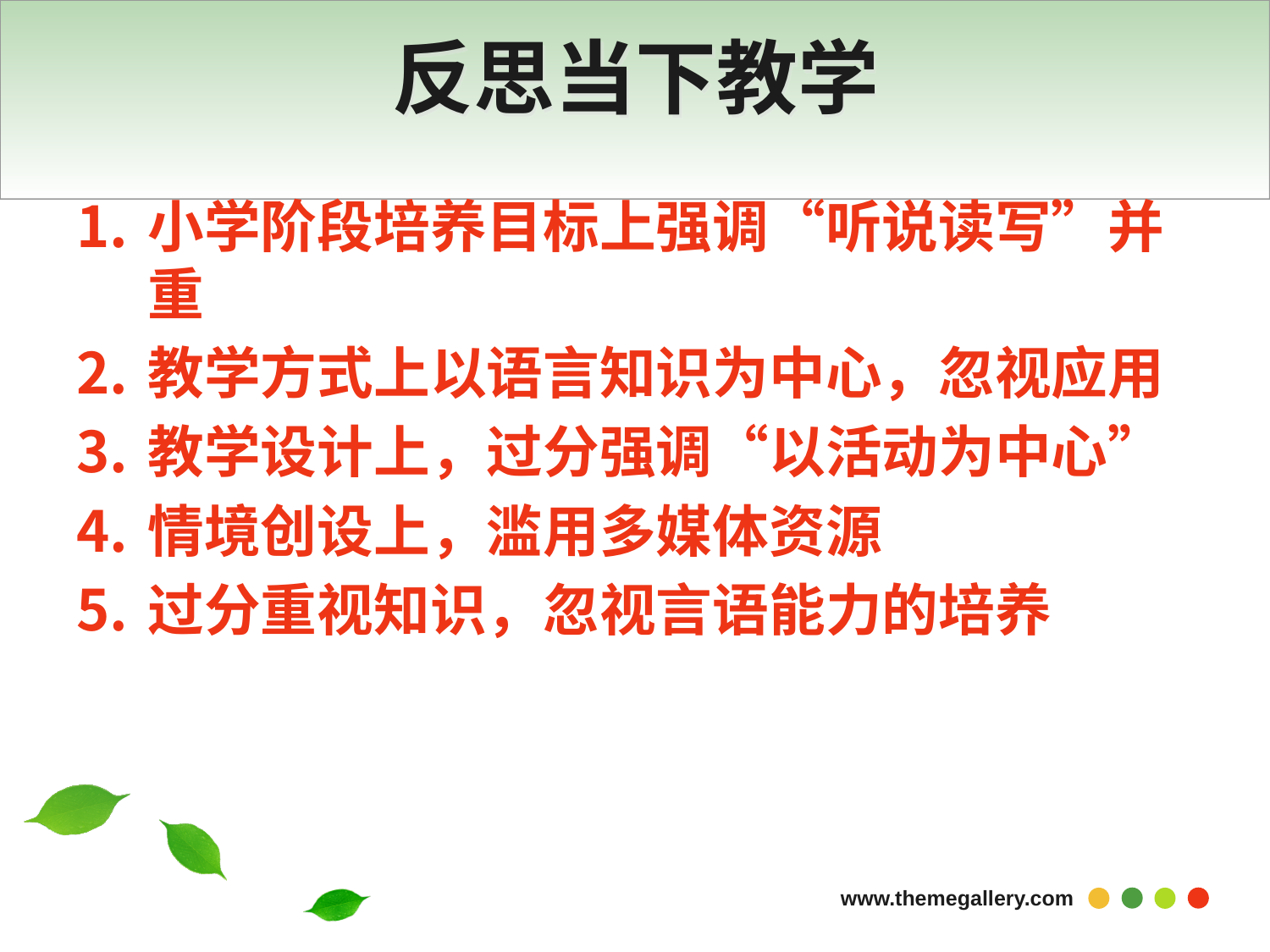

# 反思当下教学
小学阶段培养目标上强调“听说读写”并重
教学方式上以语言知识为中心，忽视应用
教学设计上，过分强调“以活动为中心”
情境创设上，滥用多媒体资源
过分重视知识，忽视言语能力的培养